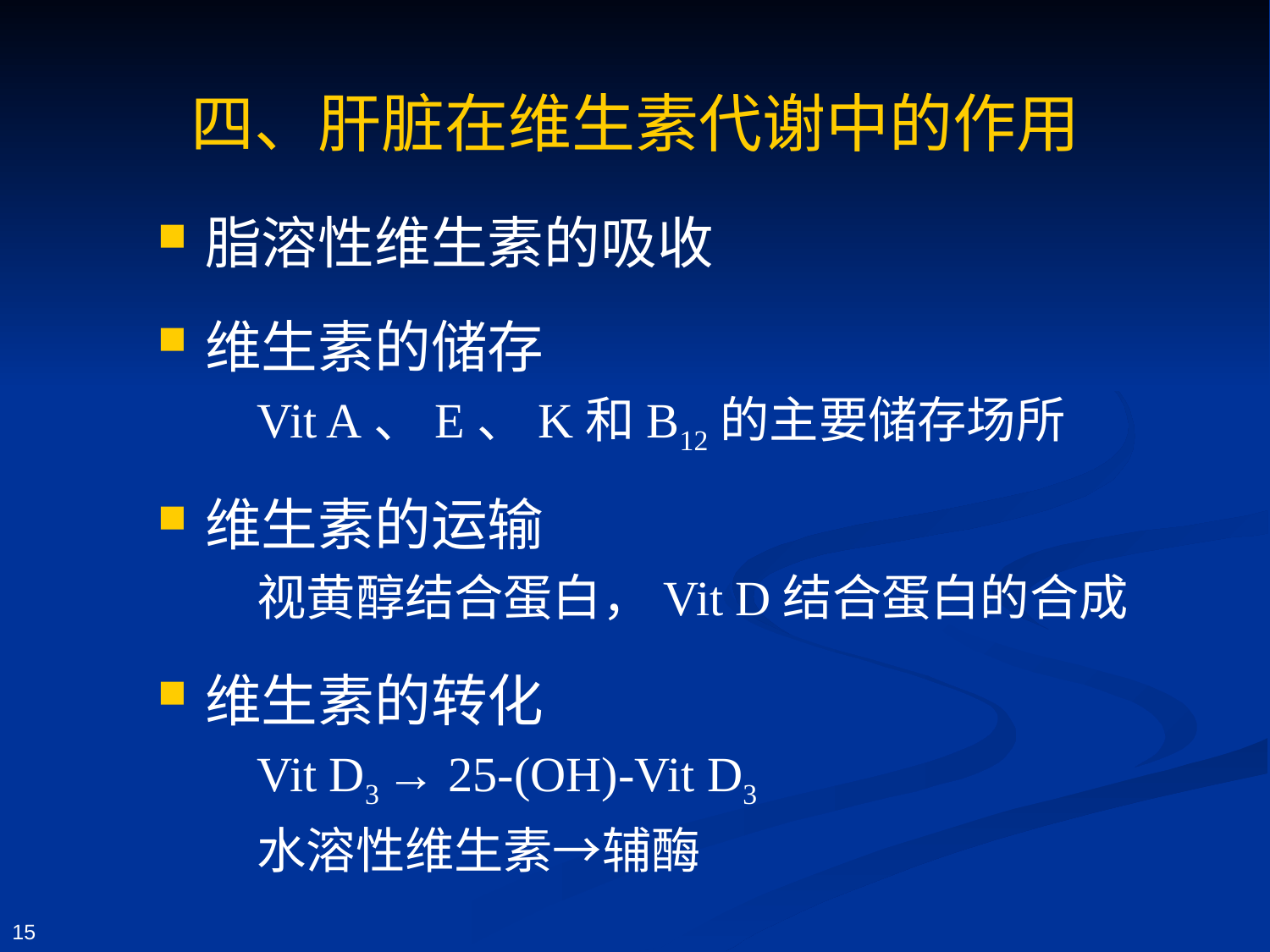

# 四、肝脏在维生素代谢中的作用
脂溶性维生素的吸收

维生素的储存
Vit A、E、K和B12的主要储存场所

维生素的运输
视黄醇结合蛋白，Vit D结合蛋白的合成

维生素的转化
Vit D3 → 25-(OH)-Vit D3
水溶性维生素→辅酶
15